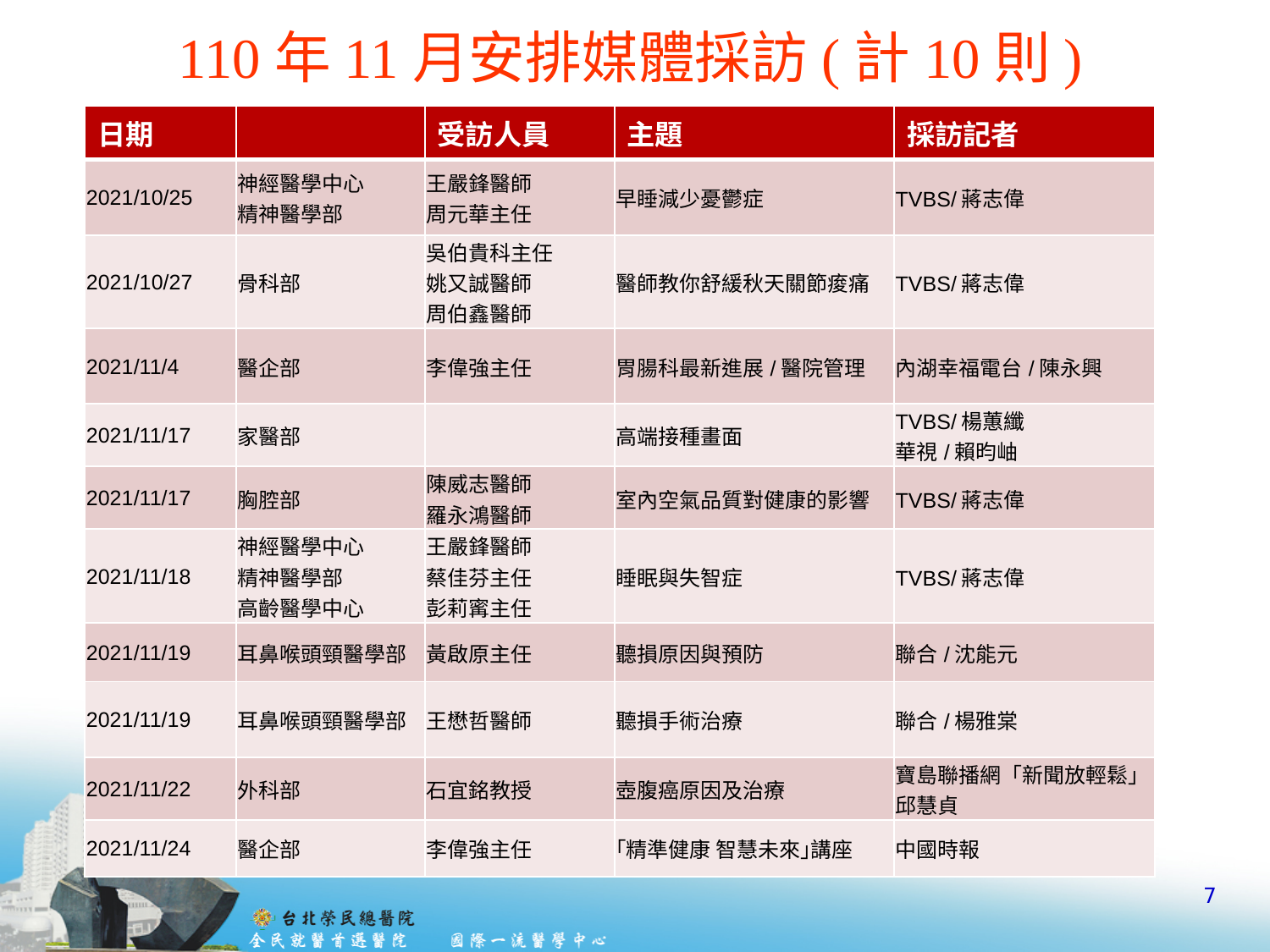

# 110年11月安排媒體採訪(計10則)
| 日期 |  | 受訪人員 | 主題 | 採訪記者 |
| --- | --- | --- | --- | --- |
| 2021/10/25 | 神經醫學中心 精神醫學部 | 王嚴鋒醫師 周元華主任 | 早睡減少憂鬱症 | TVBS/蔣志偉 |
| 2021/10/27 | 骨科部 | 吳伯貴科主任 姚又誠醫師 周伯鑫醫師 | 醫師教你舒緩秋天關節痠痛 | TVBS/蔣志偉 |
| 2021/11/4 | 醫企部 | 李偉強主任 | 胃腸科最新進展/醫院管理 | 內湖幸福電台/陳永興 |
| 2021/11/17 | 家醫部 |  | 高端接種畫面 | TVBS/楊蕙纖 華視/賴昀岫 |
| 2021/11/17 | 胸腔部 | 陳威志醫師 羅永鴻醫師 | 室內空氣品質對健康的影響 | TVBS/蔣志偉 |
| 2021/11/18 | 神經醫學中心 精神醫學部 高齡醫學中心 | 王嚴鋒醫師 蔡佳芬主任 彭莉寗主任 | 睡眠與失智症 | TVBS/蔣志偉 |
| 2021/11/19 | 耳鼻喉頭頸醫學部 | 黃啟原主任 | 聽損原因與預防 | 聯合/沈能元 |
| 2021/11/19 | 耳鼻喉頭頸醫學部 | 王懋哲醫師 | 聽損手術治療 | 聯合/楊雅棠 |
| 2021/11/22 | 外科部 | 石宜銘教授 | 壺腹癌原因及治療 | 寶島聯播網「新聞放輕鬆」邱慧貞 |
| 2021/11/24 | 醫企部 | 李偉強主任 | ｢精準健康 智慧未來｣講座 | 中國時報 |
7